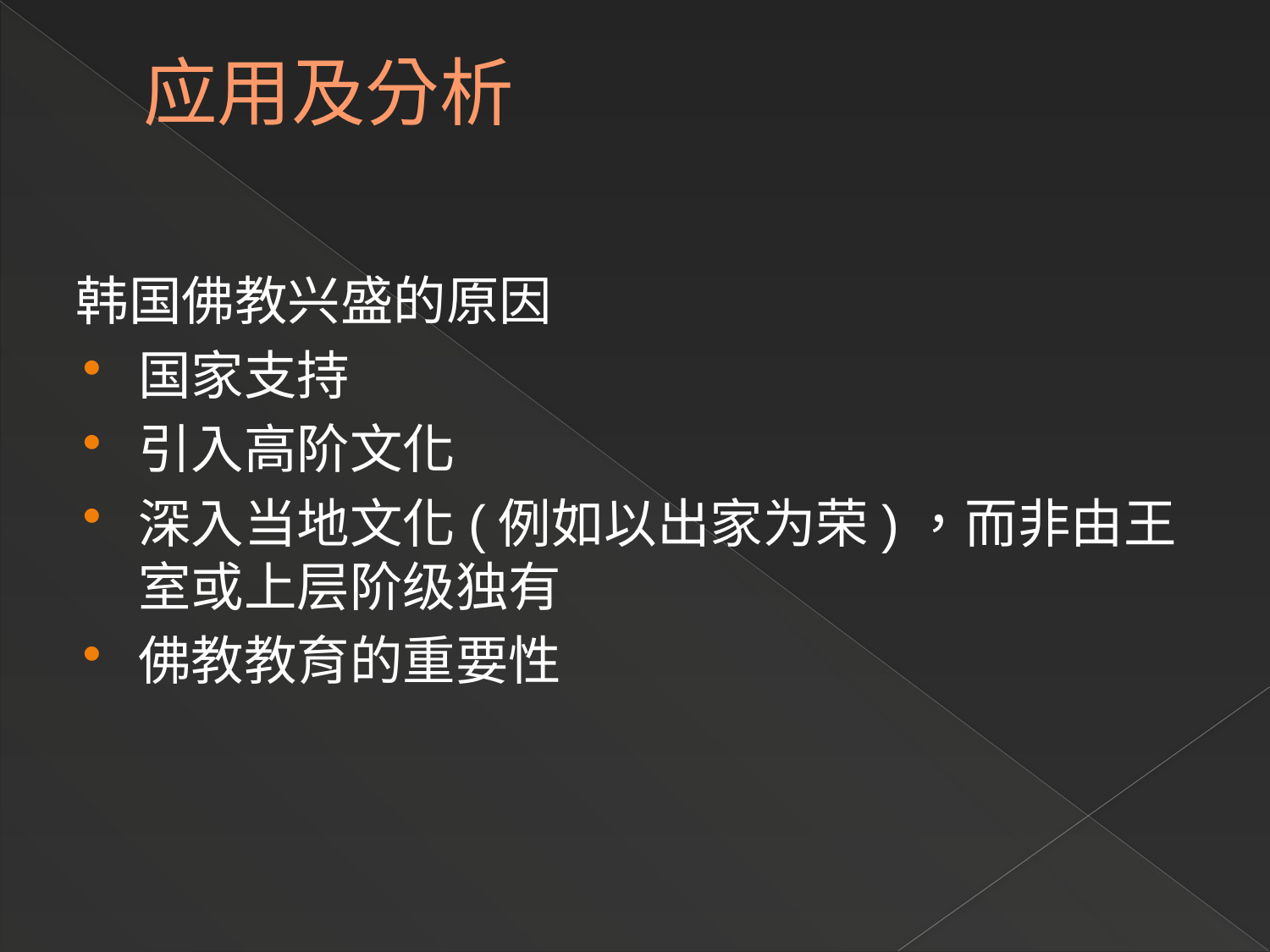

# 应用及分析
韩国佛教兴盛的原因
国家支持
引入高阶文化
深入当地文化(例如以出家为荣)，而非由王室或上层阶级独有
佛教教育的重要性